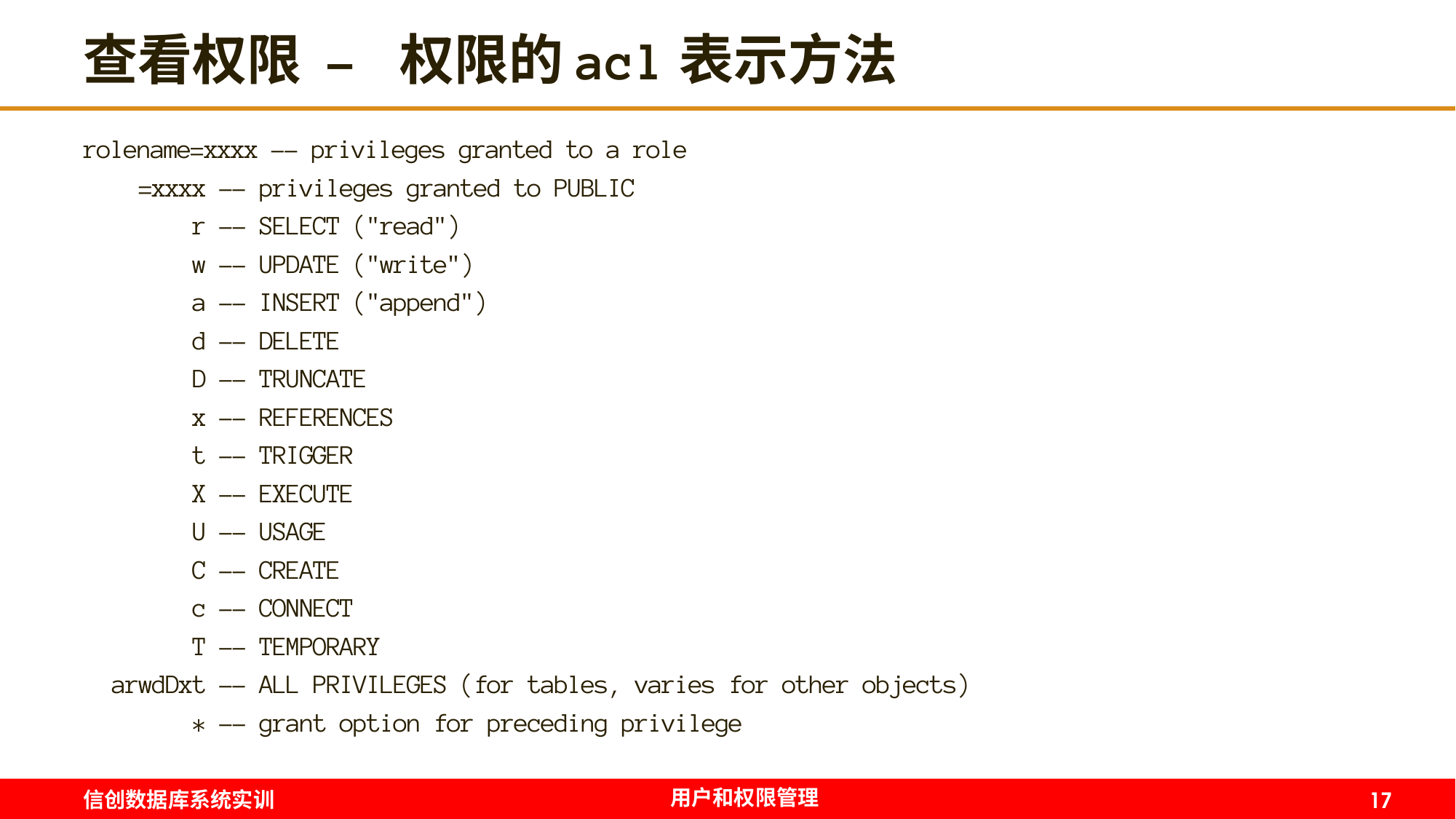

# 查看权限 - 权限的acl表示方法
rolename=xxxx -- privileges granted to a role
    =xxxx -- privileges granted to PUBLIC
        r -- SELECT ("read")
        w -- UPDATE ("write")
        a -- INSERT ("append")
        d -- DELETE
        D -- TRUNCATE
        x -- REFERENCES
        t -- TRIGGER
        X -- EXECUTE
        U -- USAGE
        C -- CREATE
        c -- CONNECT
        T -- TEMPORARY
  arwdDxt -- ALL PRIVILEGES (for tables, varies for other objects)
        * -- grant option for preceding privilege